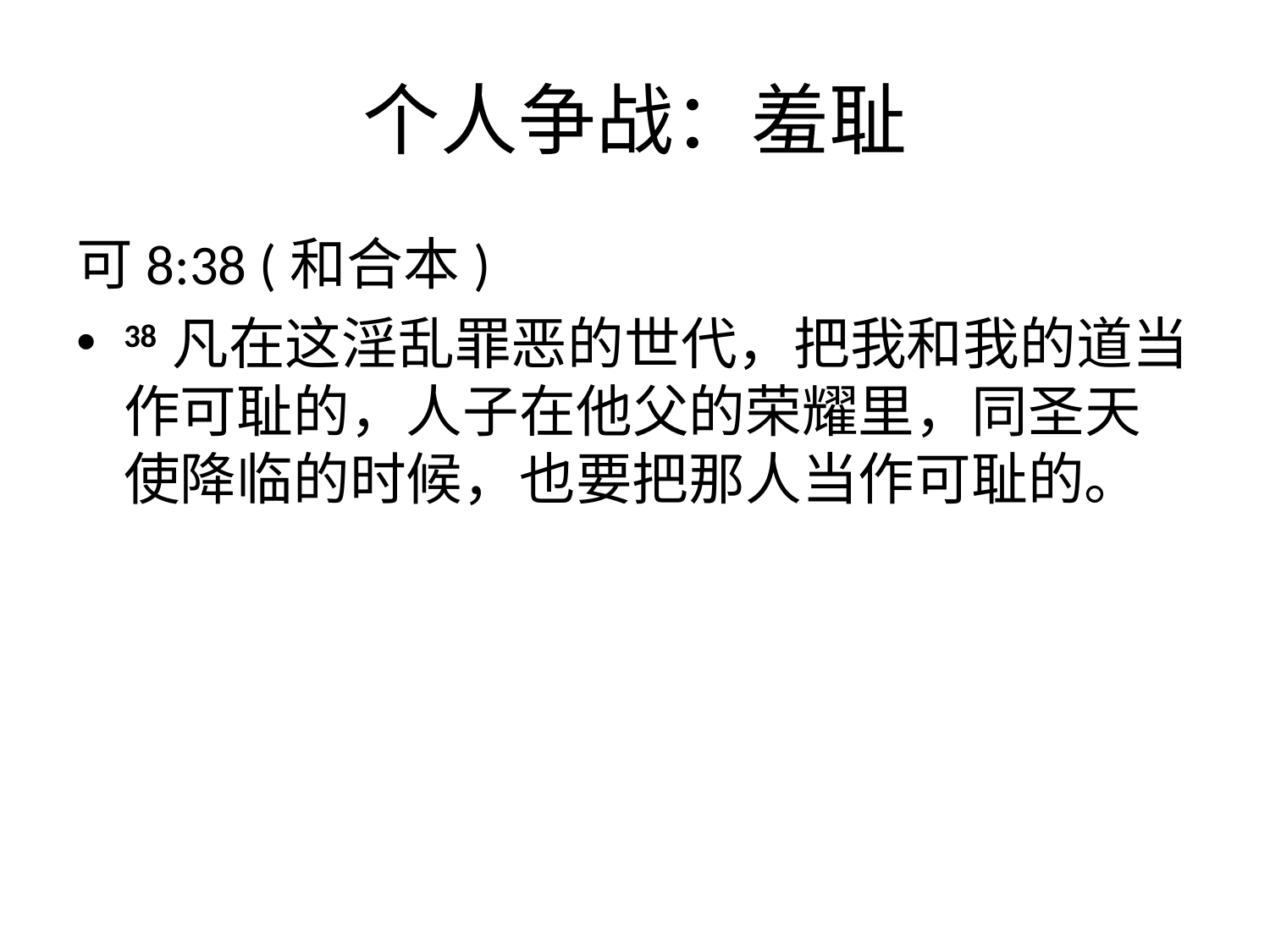

# 个人争战：羞耻
可8:38 (和合本)
38 凡在这淫乱罪恶的世代，把我和我的道当作可耻的，人子在他父的荣耀里，同圣天使降临的时候，也要把那人当作可耻的。